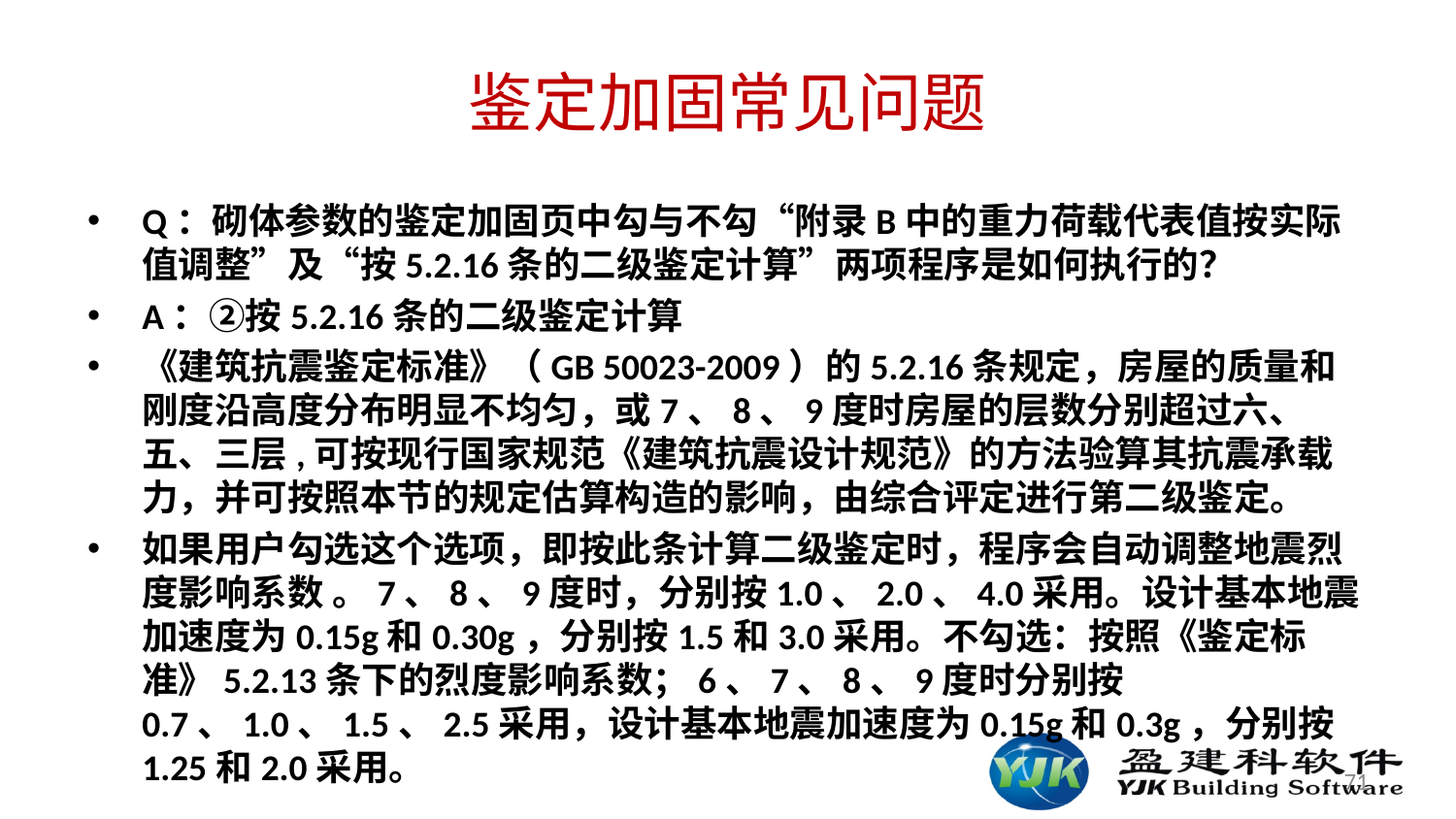

# 鉴定加固常见问题
Q：砌体参数的鉴定加固页中勾与不勾“附录B中的重力荷载代表值按实际值调整”及“按5.2.16条的二级鉴定计算”两项程序是如何执行的？
A：②按5.2.16条的二级鉴定计算
《建筑抗震鉴定标准》（GB 50023-2009）的5.2.16条规定，房屋的质量和刚度沿高度分布明显不均匀，或7、8、9度时房屋的层数分别超过六、五、三层,可按现行国家规范《建筑抗震设计规范》的方法验算其抗震承载力，并可按照本节的规定估算构造的影响，由综合评定进行第二级鉴定。
如果用户勾选这个选项，即按此条计算二级鉴定时，程序会自动调整地震烈度影响系数 。7、8、9度时，分别按1.0、2.0、4.0采用。设计基本地震加速度为0.15g和0.30g，分别按1.5和3.0采用。不勾选：按照《鉴定标准》5.2.13条下的烈度影响系数；6、7、8、9度时分别按0.7、1.0、1.5、2.5采用，设计基本地震加速度为0.15g和0.3g，分别按1.25和2.0采用。

71